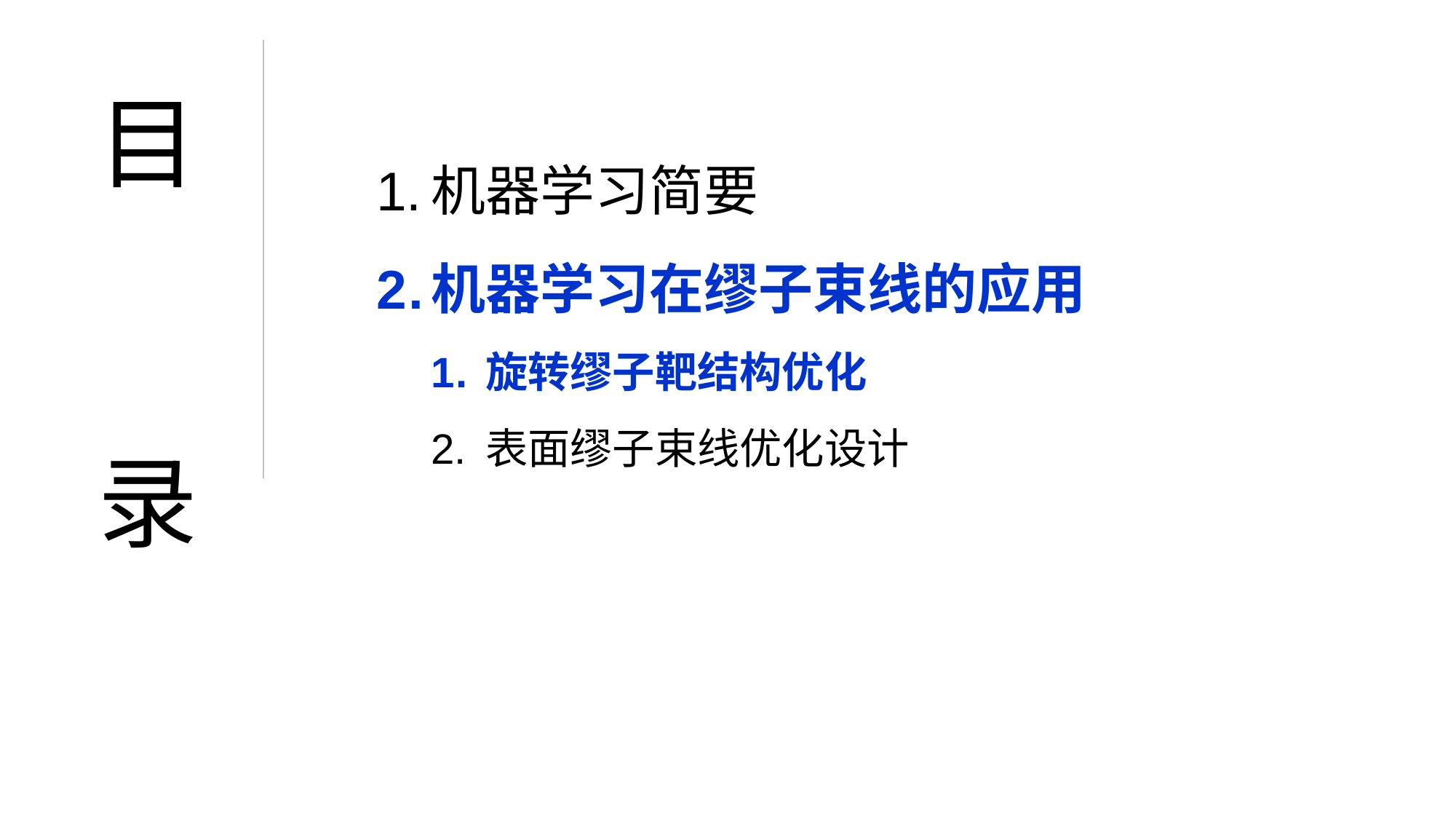

目

    录
机器学习简要
机器学习在缪子束线的应用
旋转缪子靶结构优化
表面缪子束线优化设计